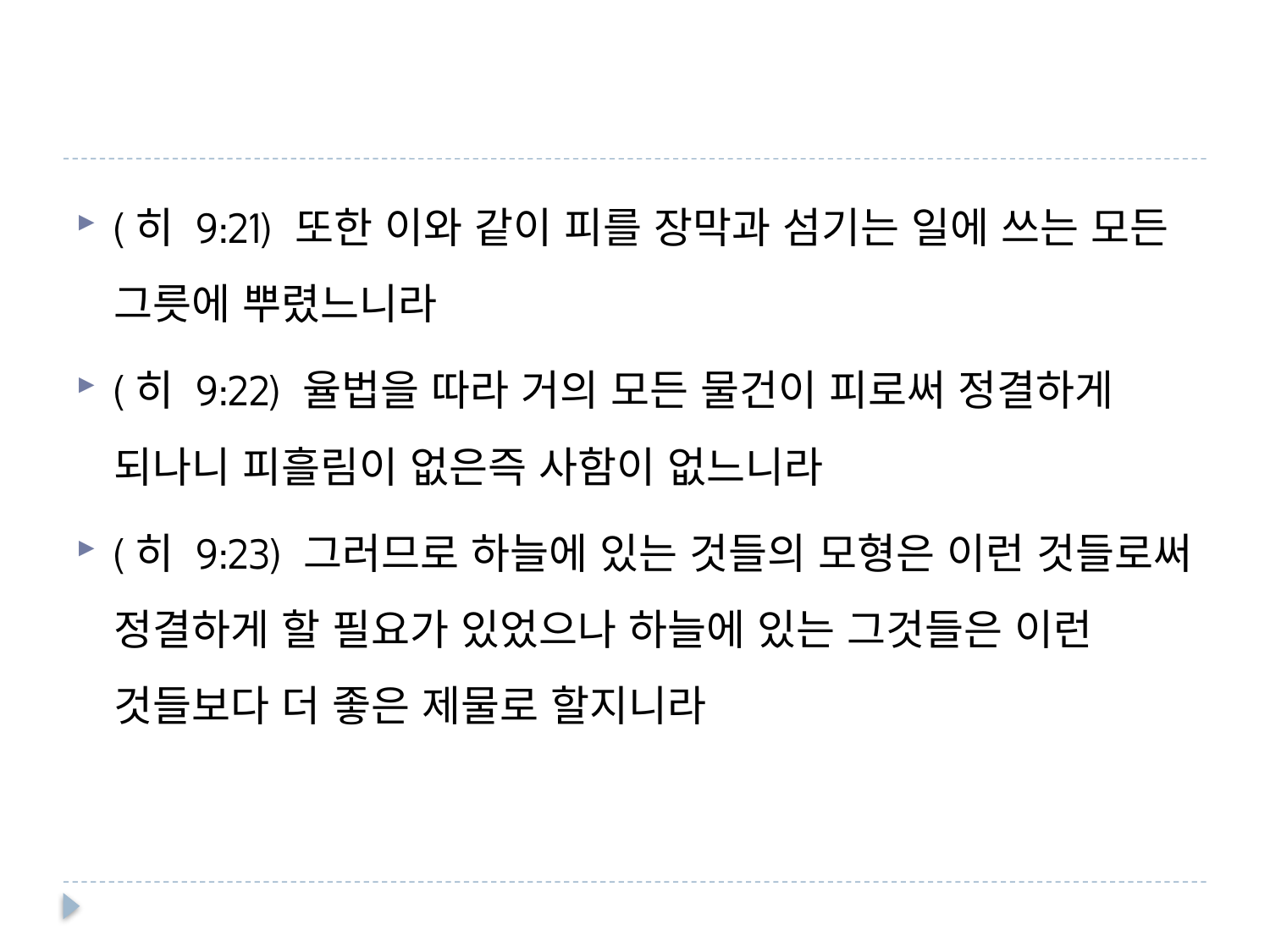

#
(히 9:21) 또한 이와 같이 피를 장막과 섬기는 일에 쓰는 모든 그릇에 뿌렸느니라
(히 9:22) 율법을 따라 거의 모든 물건이 피로써 정결하게 되나니 피흘림이 없은즉 사함이 없느니라
(히 9:23) 그러므로 하늘에 있는 것들의 모형은 이런 것들로써 정결하게 할 필요가 있었으나 하늘에 있는 그것들은 이런 것들보다 더 좋은 제물로 할지니라